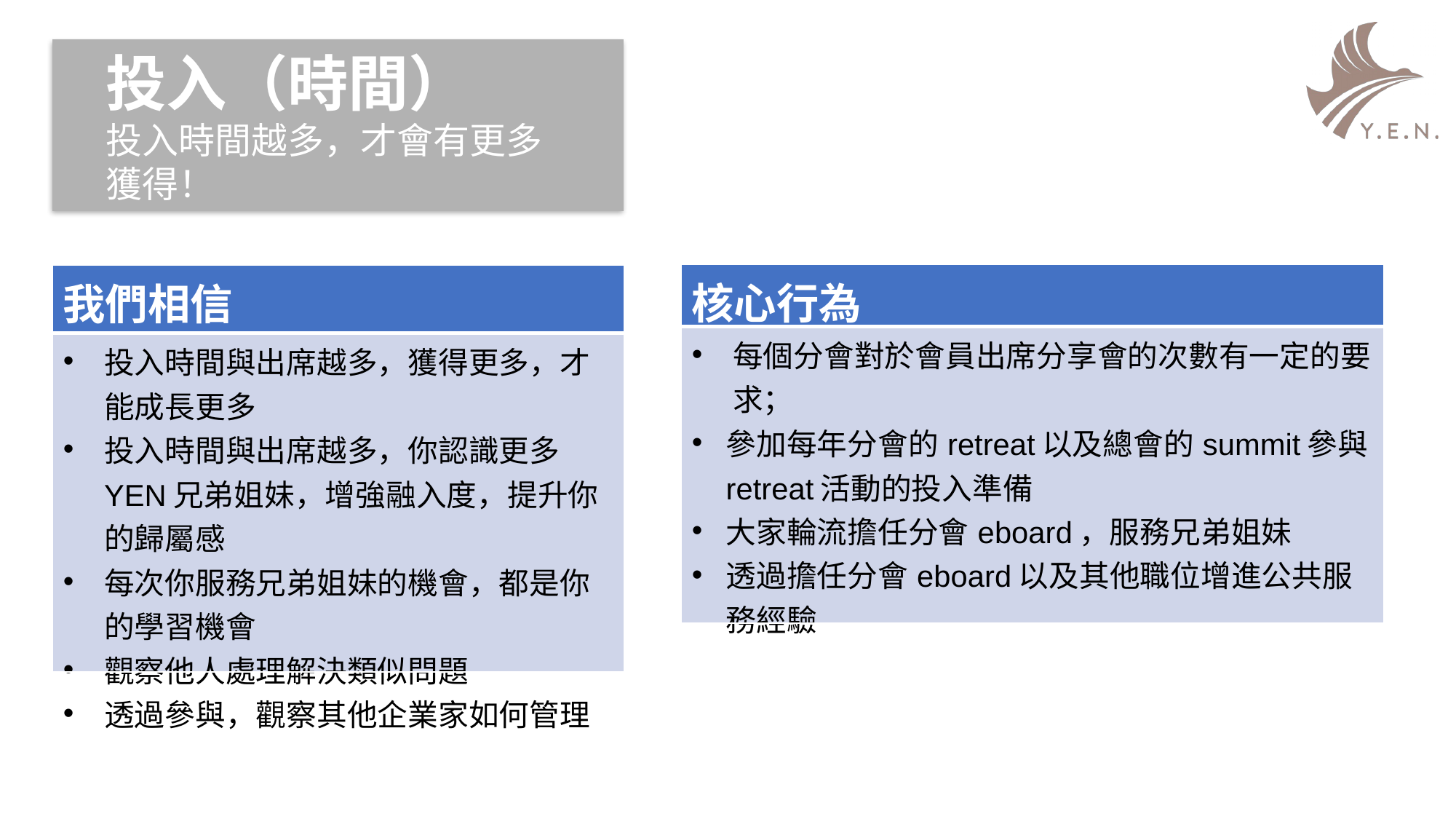

投入（時間）
投入時間越多，才會有更多獲得！
| 核心行為 |
| --- |
| 每個分會對於會員出席分享會的次數有一定的要求； 參加每年分會的retreat以及總會的summit參與retreat活動的投入準備 大家輪流擔任分會eboard，服務兄弟姐妹 透過擔任分會eboard以及其他職位增進公共服務經驗 |
| 我們相信 |
| --- |
| 投入時間與出席越多，獲得更多，才能成長更多 投入時間與出席越多，你認識更多YEN兄弟姐妹，增強融入度，提升你的歸屬感 每次你服務兄弟姐妹的機會，都是你的學習機會 觀察他人處理解決類似問題 透過參與，觀察其他企業家如何管理 |